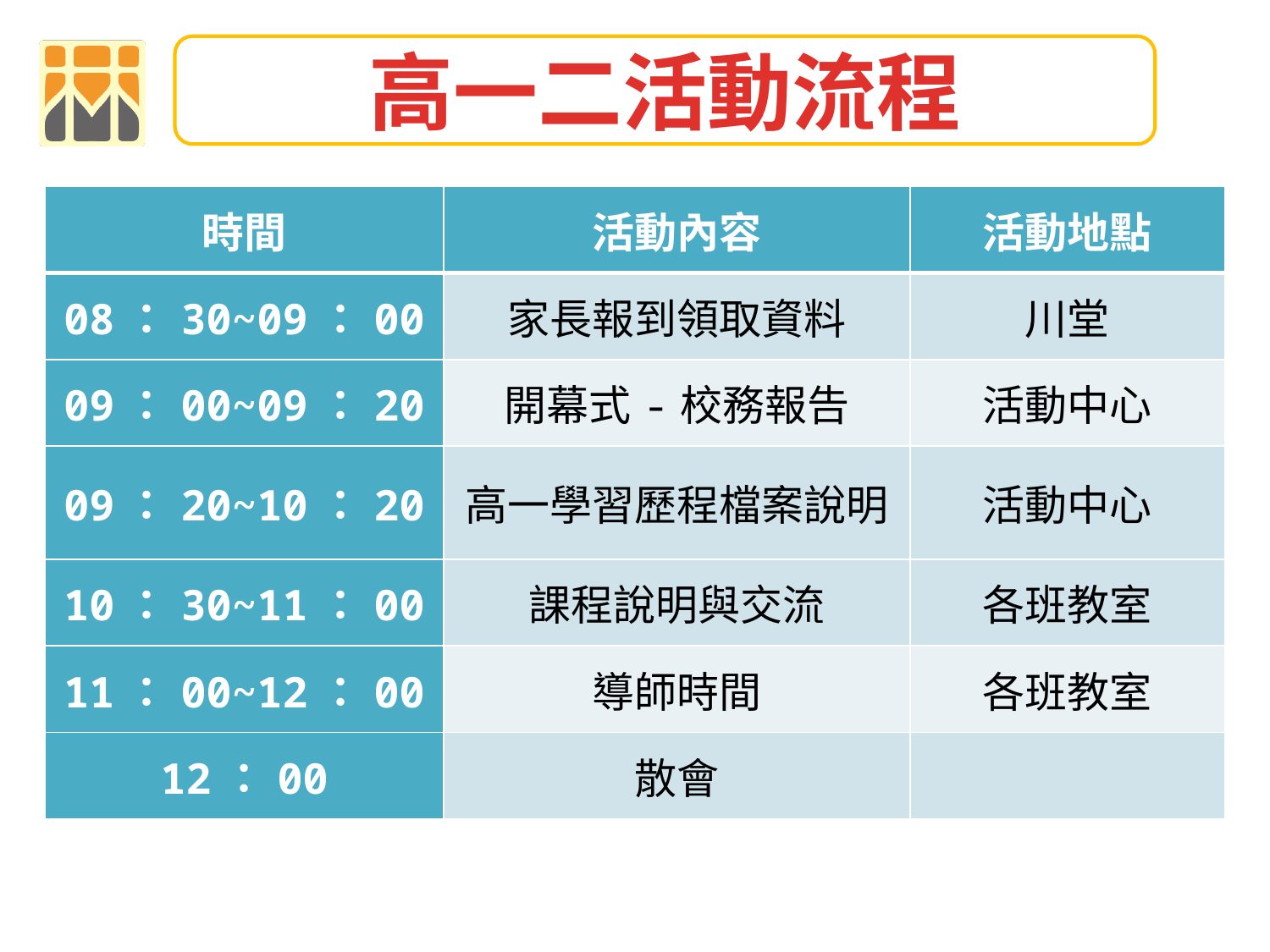

高一二活動流程
| 時間 | 活動內容 | 活動地點 |
| --- | --- | --- |
| 08：30~09：00 | 家長報到領取資料 | 川堂 |
| 09：00~09：20 | 開幕式-校務報告 | 活動中心 |
| 09：20~10：20 | 高一學習歷程檔案說明 | 活動中心 |
| 10：30~11：00 | 課程說明與交流 | 各班教室 |
| 11：00~12：00 | 導師時間 | 各班教室 |
| 12：00 | 散會 |  |